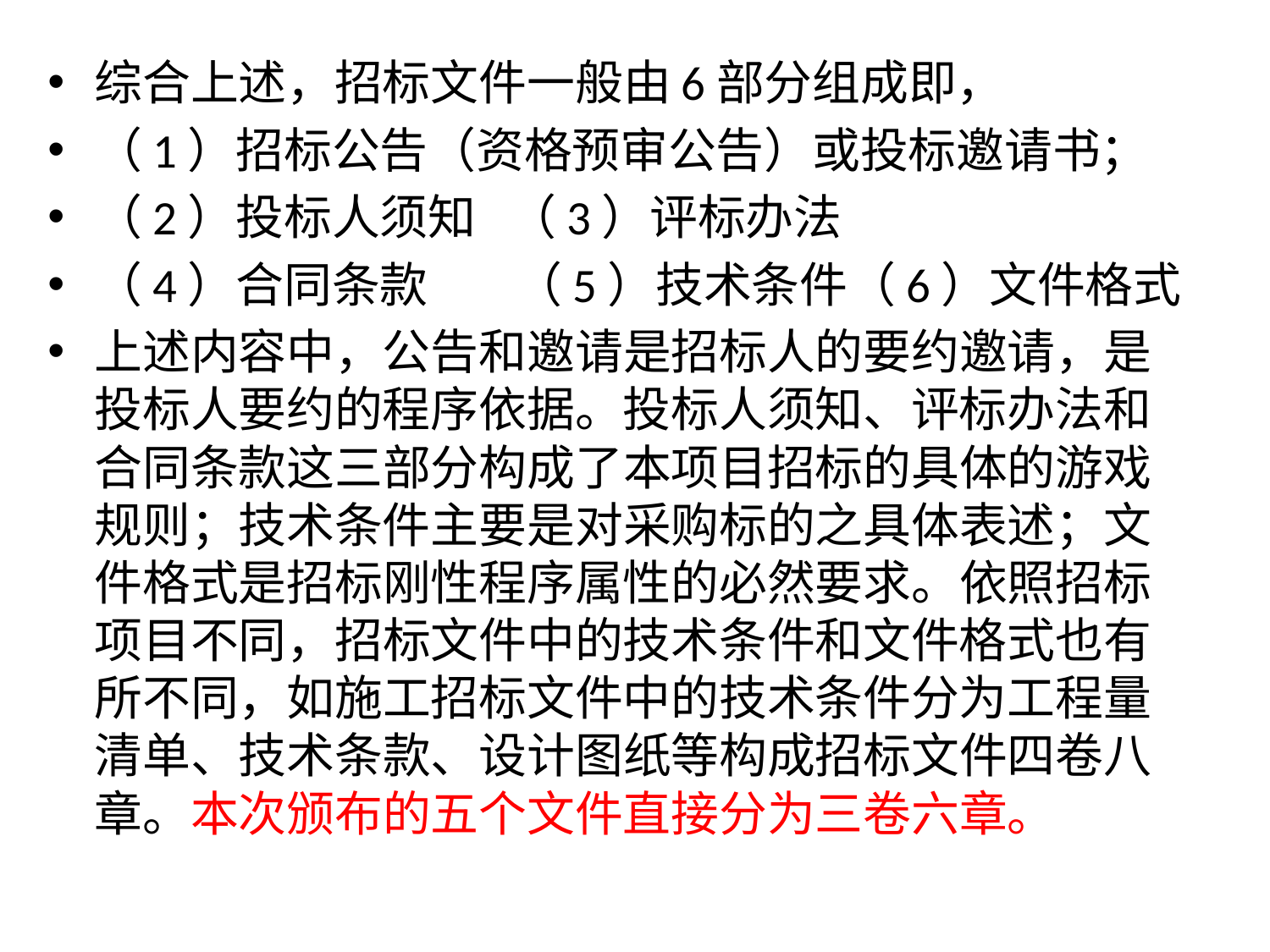

综合上述，招标文件一般由6部分组成即，
（1）招标公告（资格预审公告）或投标邀请书；
（2）投标人须知   （3）评标办法
（4）合同条款        （5）技术条件（6）文件格式
上述内容中，公告和邀请是招标人的要约邀请，是投标人要约的程序依据。投标人须知、评标办法和合同条款这三部分构成了本项目招标的具体的游戏规则；技术条件主要是对采购标的之具体表述；文件格式是招标刚性程序属性的必然要求。依照招标项目不同，招标文件中的技术条件和文件格式也有所不同，如施工招标文件中的技术条件分为工程量清单、技术条款、设计图纸等构成招标文件四卷八章。本次颁布的五个文件直接分为三卷六章。